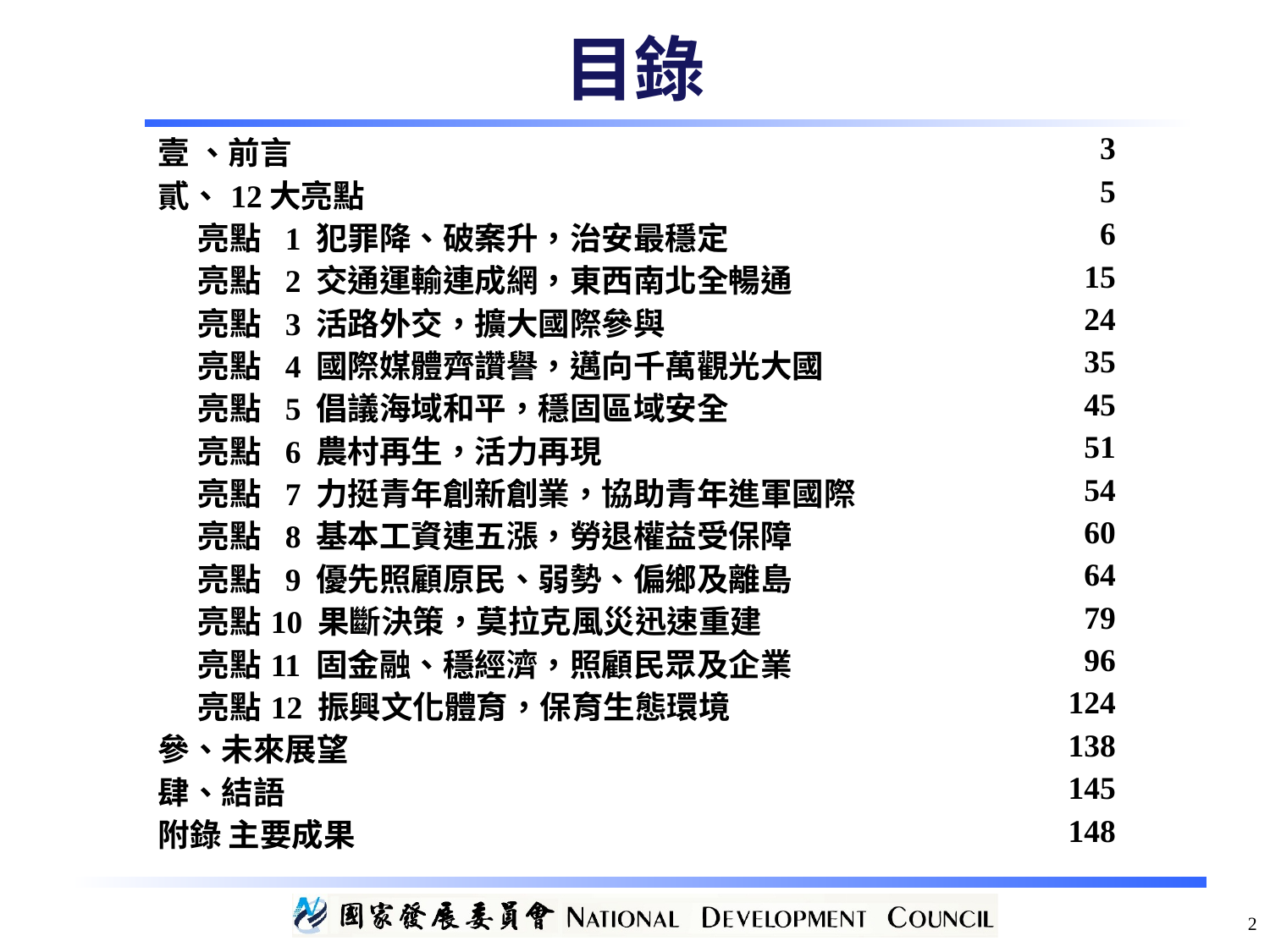

目錄
| 壹 、前言 | 3 |
| --- | --- |
| 貳、12大亮點 | 5 |
| 亮點 1 犯罪降、破案升，治安最穩定 | 6 |
| 亮點 2 交通運輸連成網，東西南北全暢通 | 15 |
| 亮點 3 活路外交，擴大國際參與 | 24 |
| 亮點 4 國際媒體齊讚譽，邁向千萬觀光大國 | 35 |
| 亮點 5 倡議海域和平，穩固區域安全 | 45 |
| 亮點 6 農村再生，活力再現 | 51 |
| 亮點 7 力挺青年創新創業，協助青年進軍國際 | 54 |
| 亮點 8 基本工資連五漲，勞退權益受保障 | 60 |
| 亮點 9 優先照顧原民、弱勢、偏鄉及離島 | 64 |
| 亮點10 果斷決策，莫拉克風災迅速重建 | 79 |
| 亮點11 固金融、穩經濟，照顧民眾及企業 | 96 |
| 亮點12 振興文化體育，保育生態環境 | 124 |
| 參、未來展望 | 138 |
| 肆、結語 | 145 |
| 附錄 主要成果 | 148 |
2